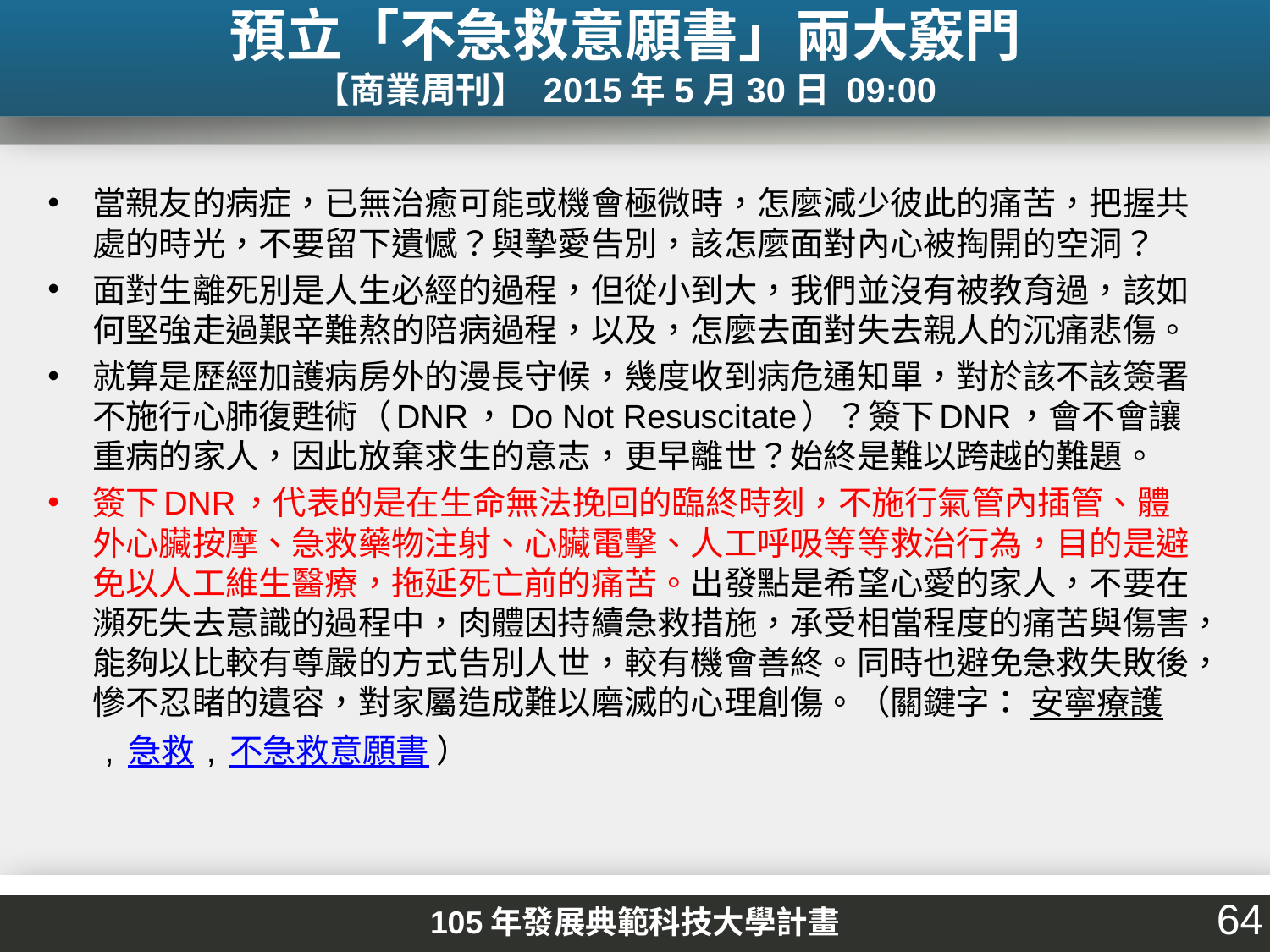

預立「不急救意願書」兩大竅門
【商業周刊】 2015年5月30日 09:00
當親友的病症，已無治癒可能或機會極微時，怎麼減少彼此的痛苦，把握共處的時光，不要留下遺憾？與摯愛告別，該怎麼面對內心被掏開的空洞？
面對生離死別是人生必經的過程，但從小到大，我們並沒有被教育過，該如何堅強走過艱辛難熬的陪病過程，以及，怎麼去面對失去親人的沉痛悲傷。
就算是歷經加護病房外的漫長守候，幾度收到病危通知單，對於該不該簽署不施行心肺復甦術（DNR，Do Not Resuscitate）？簽下DNR，會不會讓重病的家人，因此放棄求生的意志，更早離世？始終是難以跨越的難題。
簽下DNR，代表的是在生命無法挽回的臨終時刻，不施行氣管內插管、體外心臟按摩、急救藥物注射、心臟電擊、人工呼吸等等救治行為，目的是避免以人工維生醫療，拖延死亡前的痛苦。出發點是希望心愛的家人，不要在瀕死失去意識的過程中，肉體因持續急救措施，承受相當程度的痛苦與傷害，能夠以比較有尊嚴的方式告別人世，較有機會善終。同時也避免急救失敗後，慘不忍睹的遺容，對家屬造成難以磨滅的心理創傷。（關鍵字： 安寧療護 , 急救 , 不急救意願書 ）